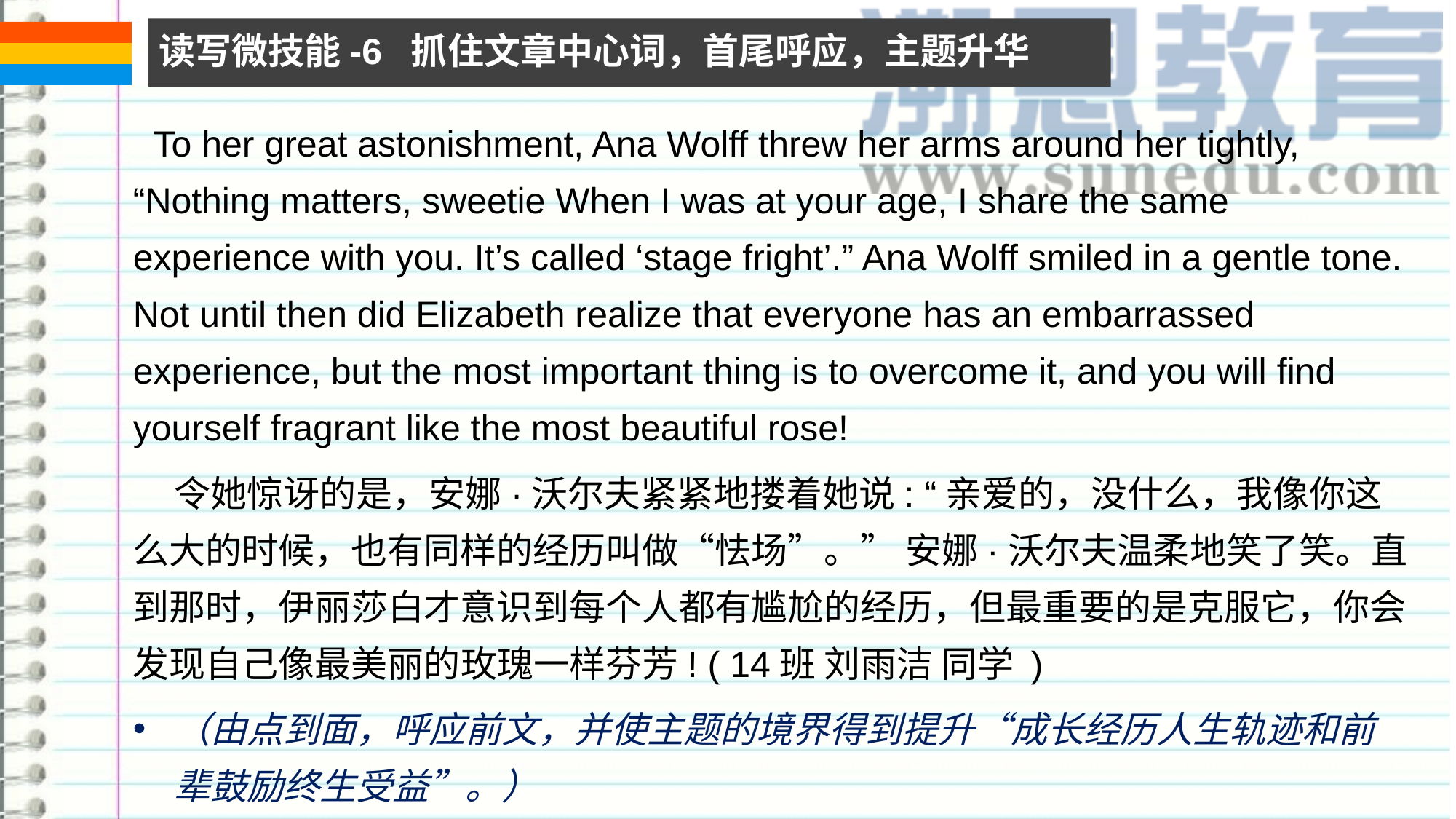

读写微技能-6  抓住文章中心词，首尾呼应，主题升华
  To her great astonishment, Ana Wolff threw her arms around her tightly, “Nothing matters, sweetie When I was at your age, I share the same experience with you. It’s called ‘stage fright’.” Ana Wolff smiled in a gentle tone. Not until then did Elizabeth realize that everyone has an embarrassed experience, but the most important thing is to overcome it, and you will find yourself fragrant like the most beautiful rose!
    令她惊讶的是，安娜·沃尔夫紧紧地搂着她说: “亲爱的，没什么，我像你这么大的时候，也有同样的经历叫做“怯场”。” 安娜·沃尔夫温柔地笑了笑。直到那时，伊丽莎白才意识到每个人都有尴尬的经历，但最重要的是克服它，你会发现自己像最美丽的玫瑰一样芬芳! ( 14班 刘雨洁 同学 )
（由点到面，呼应前文，并使主题的境界得到提升“成长经历人生轨迹和前辈鼓励终生受益”。）